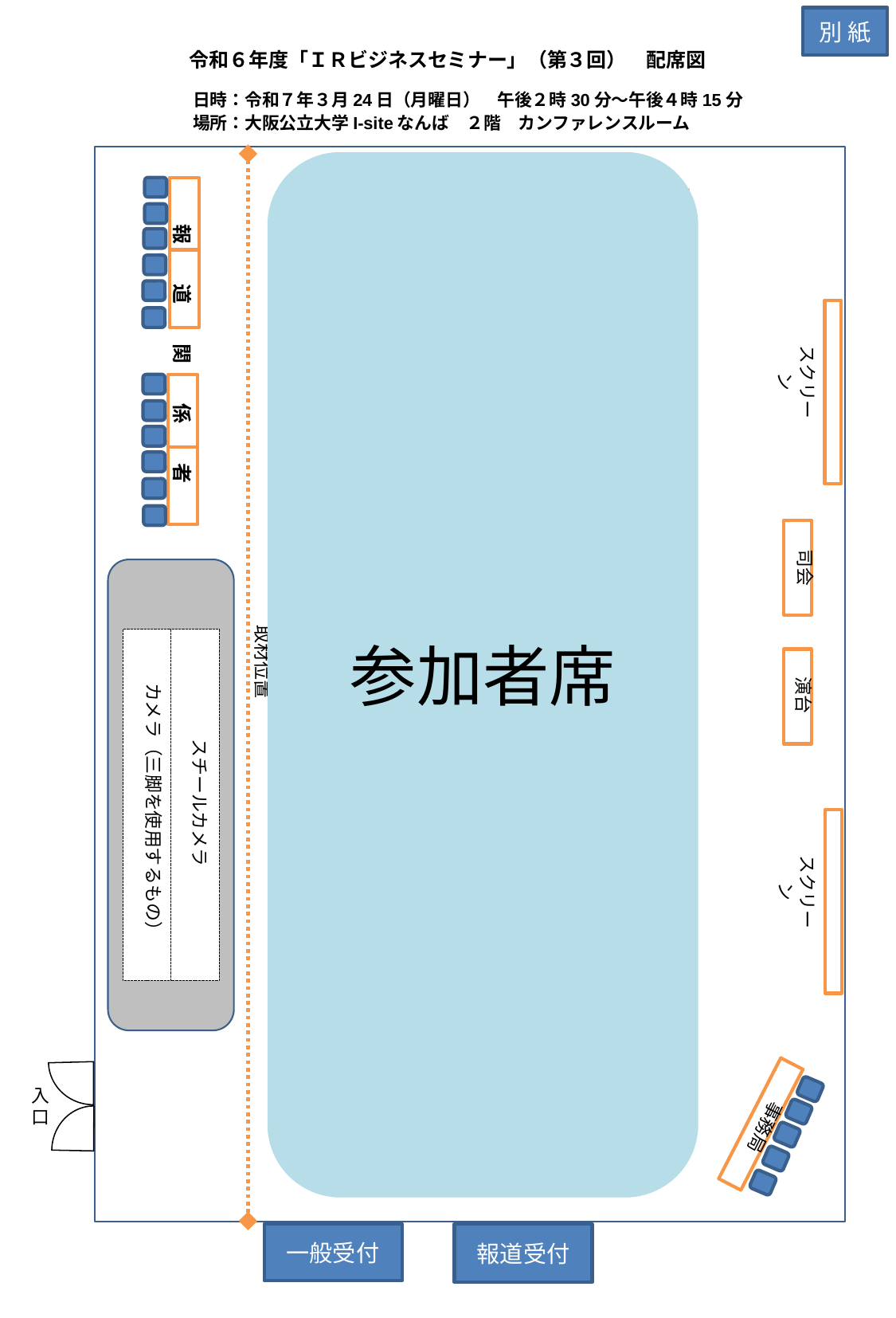

別 紙
令和６年度「ＩＲビジネスセミナー」（第３回）　配席図
日時：令和７年３月24日（月曜日）　午後２時30分～午後４時15分
場所：大阪公立大学I-siteなんば　２階　カンファレンスルーム

参加者席

報　　道　　関　　係　　者

スクリーン

司会

カメラ（三脚を使用するもの）
スチールカメラ

取材位置
演台

スクリーン

事務局

入口

一般受付
報道受付